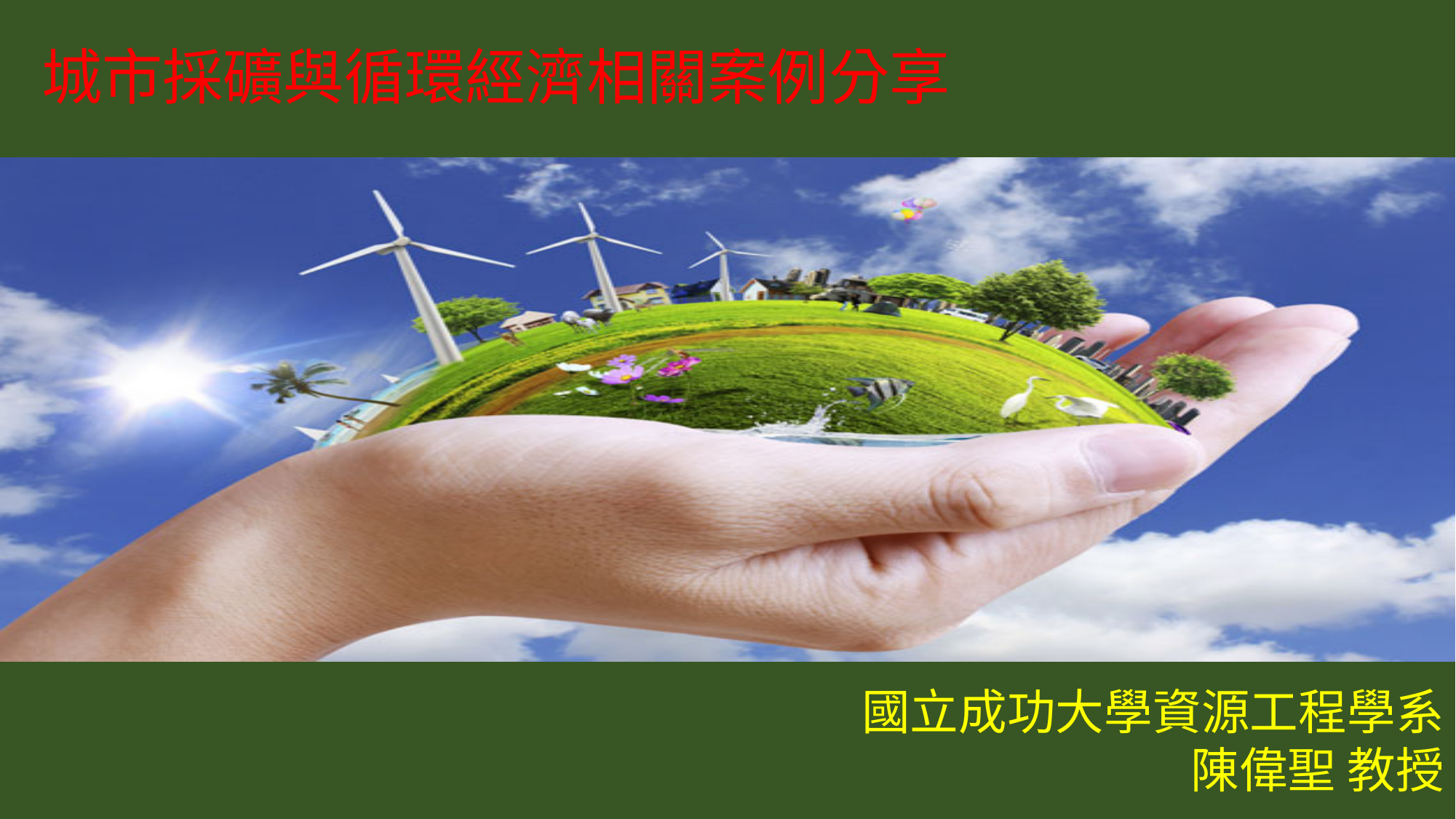

城市採礦與循環經濟相關案例分享
#

國立成功大學資源工程學系 陳偉聖 教授